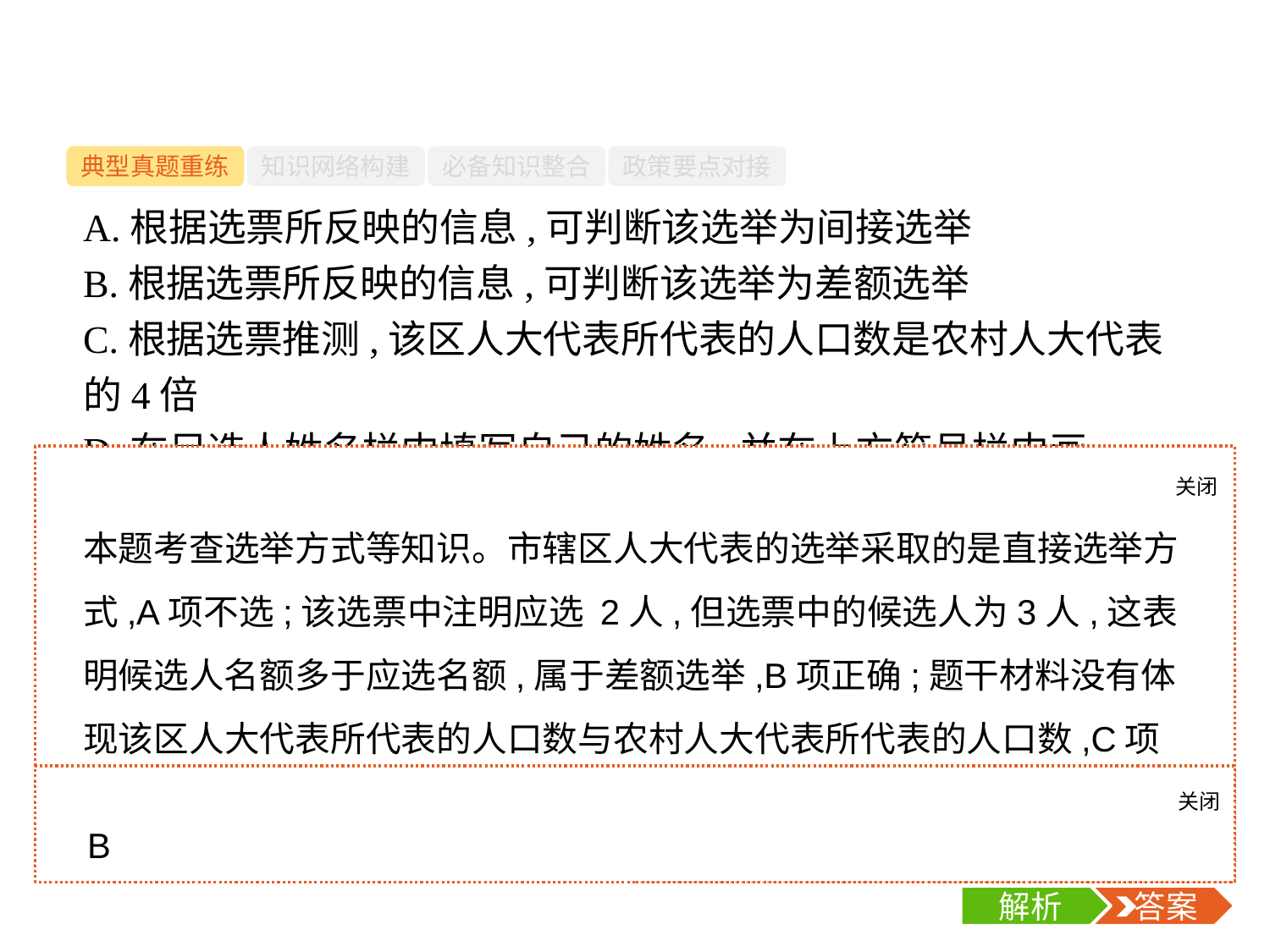

-16-
典型真题重练
知识网络构建
必备知识整合
政策要点对接
A.根据选票所反映的信息,可判断该选举为间接选举
B.根据选票所反映的信息,可判断该选举为差额选举
C.根据选票推测,该区人大代表所代表的人口数是农村人大代表的4倍
D.在另选人姓名栏内填写自己的姓名,并在上方符号栏内画“⚪”,该选票无效

关闭
解析

本题考查选举方式等知识。市辖区人大代表的选举采取的是直接选举方式,A项不选;该选票中注明应选 2人,但选票中的候选人为3人,这表明候选人名额多于应选名额,属于差额选举,B项正确;题干材料没有体现该区人大代表所代表的人口数与农村人大代表所代表的人口数,C项不选;在选票另选人姓名栏的上方符号栏内画“○”,表明选票有效,D项不选。

关闭
解析
  答案

B
解析
  答案